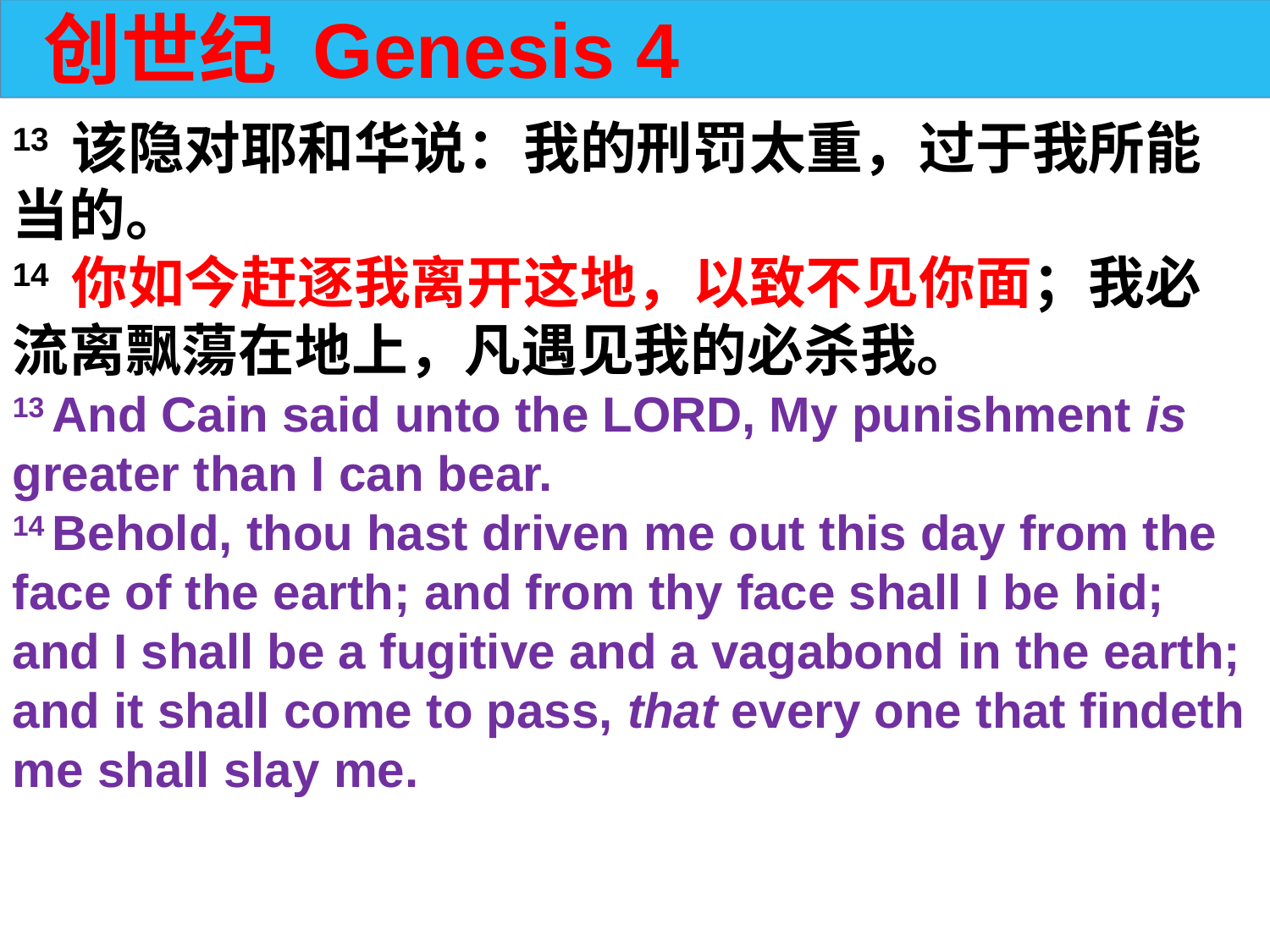

创世纪 Genesis 4
13 该隐对耶和华说：我的刑罚太重，过于我所能当的。
14 你如今赶逐我离开这地，以致不见你面；我必流离飘蕩在地上，凡遇见我的必杀我。
13 And Cain said unto the LORD, My punishment is greater than I can bear.
14 Behold, thou hast driven me out this day from the face of the earth; and from thy face shall I be hid; and I shall be a fugitive and a vagabond in the earth; and it shall come to pass, that every one that findeth me shall slay me.